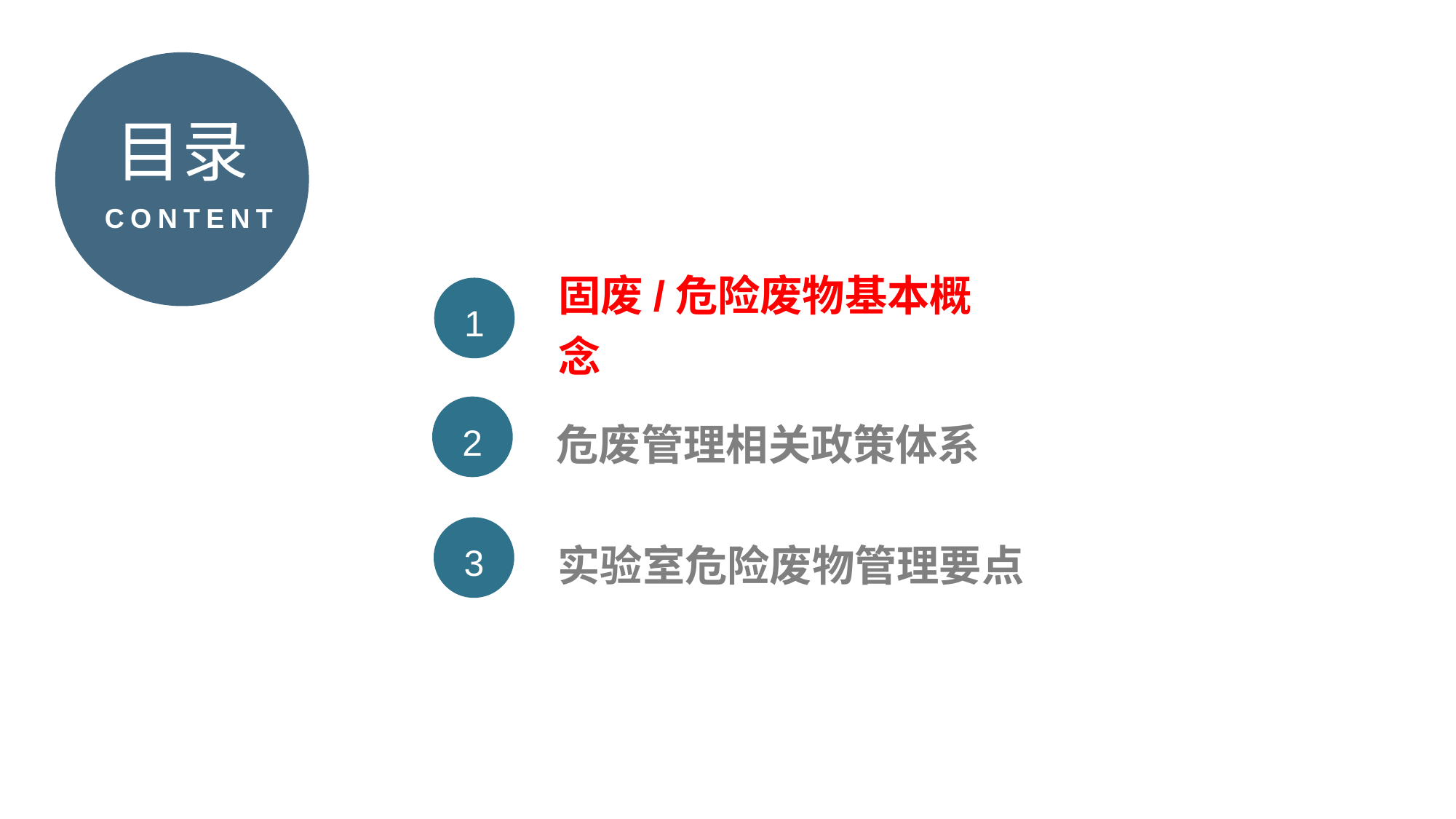

目录
CONTENT
1
固废/危险废物基本概念
2
危废管理相关政策体系
3
实验室危险废物管理要点